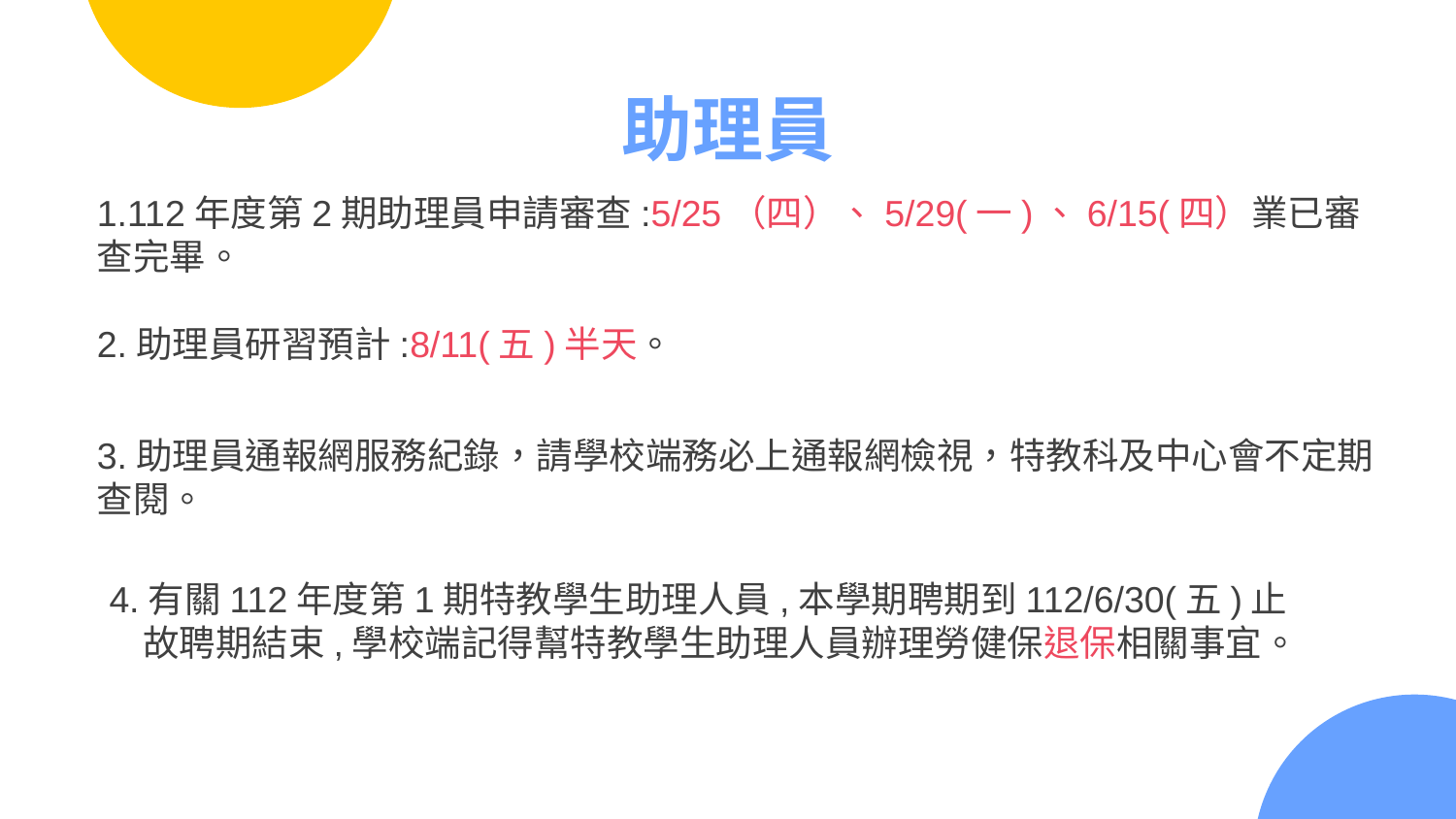

# 助理員
1.112年度第2期助理員申請審查:5/25（四）、5/29(一)、6/15(四）業已審查完畢。

2.助理員研習預計:8/11(五)半天。

3.助理員通報網服務紀錄，請學校端務必上通報網檢視，特教科及中心會不定期查閱。

4.有關112年度第1期特教學生助理人員,本學期聘期到112/6/30(五)止
   故聘期結束,學校端記得幫特教學生助理人員辦理勞健保退保相關事宜。